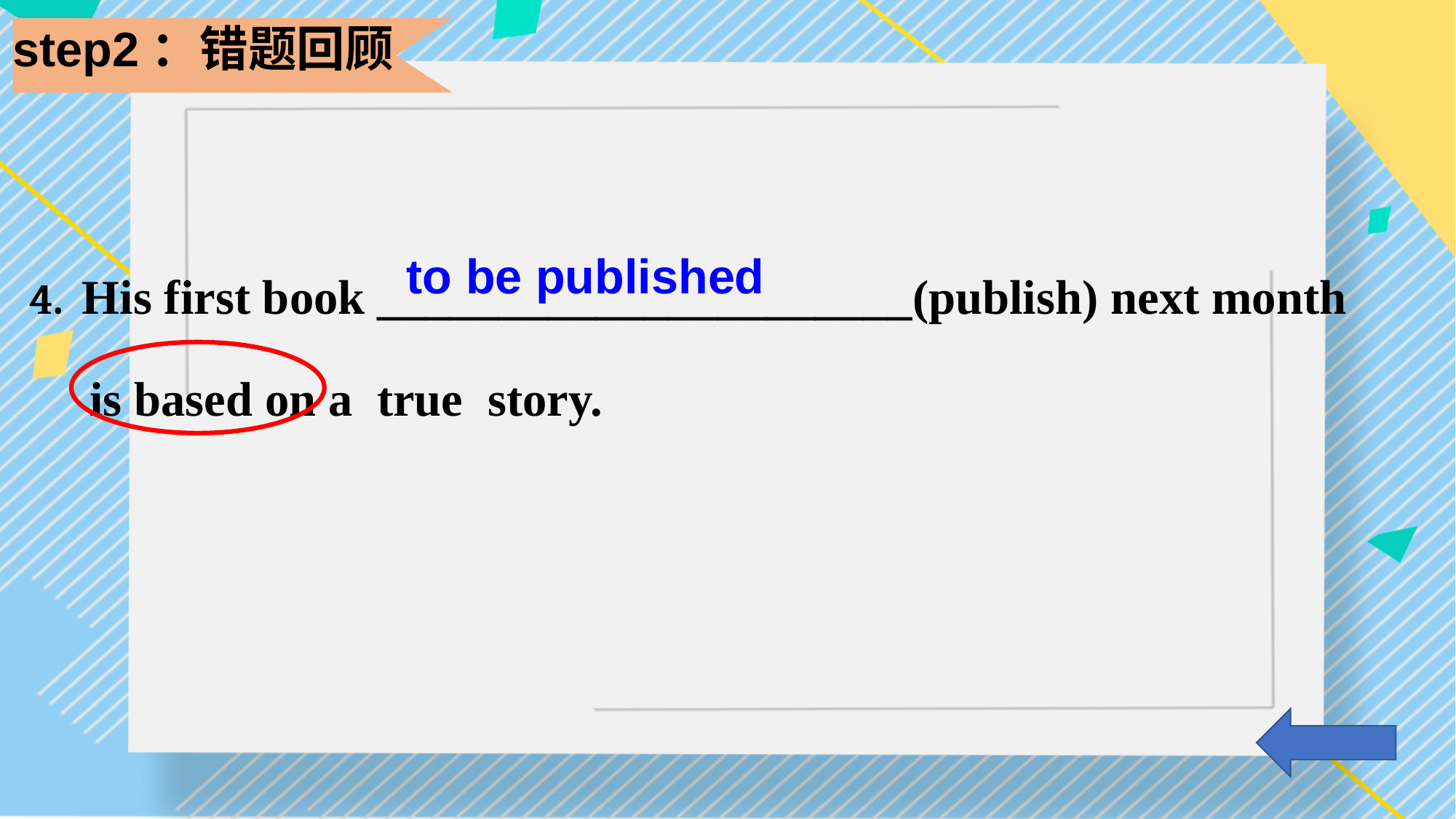

step2：错题回顾
4.  His first book ______________________(publish) next month
     is based on a  true  story.
 to be published